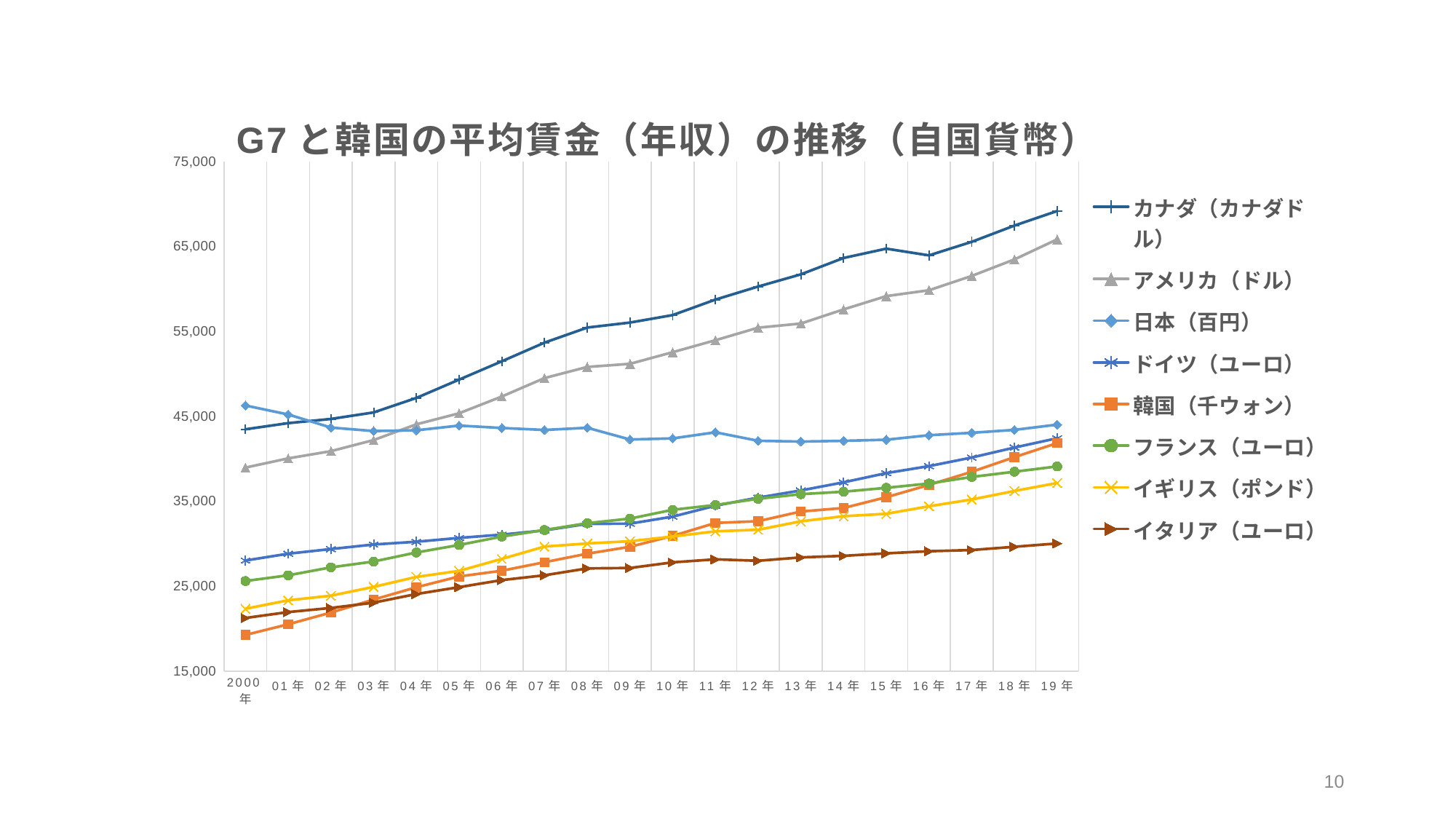

#

### Chart: G7と韓国の平均賃金（年収）の推移（自国貨幣）

| Category | カナダ（カナダドル） | アメリカ（ドル） | 日本（百円） | ドイツ（ユーロ） | 韓国（千ウォン） | フランス（ユーロ） | イギリス（ポンド） | イタリア（ユーロ） |
|---|---|---|---|---|---|---|---|---|
| 2000年 | 43474.893134436 | 38964.2447580121 | 46278.4494284869 | 28022.6590110958 | 19257.490796505 | 25609.2122744042 | 22343.0000263234 | 21258.6247360429 |
| 01年 | 44199.038688698 | 40048.5549108827 | 45214.3638541402 | 28825.629116796 | 20514.6284721442 | 26280.0309910777 | 23337.1018997847 | 21953.4362348883 |
| 02年 | 44687.5306357105 | 40896.0539127083 | 43678.4821183955 | 29372.6467043362 | 21896.0164672221 | 27217.3700477892 | 23880.6114526207 | 22438.729027905 |
| 03年 | 45464.0118898708 | 42201.4264975619 | 43264.9660971007 | 29907.1420503139 | 23423.9085510662 | 27906.3531188138 | 24918.4948959 | 23062.1220011952 |
| 04年 | 47168.1287310341 | 44056.8946864841 | 43353.9605562706 | 30230.5431629732 | 24872.777159401 | 28968.4458991671 | 26090.0238215052 | 24079.1647915419 |
| 05年 | 49323.0025696843 | 45363.873256712 | 43907.6544267747 | 30683.6168934279 | 26149.6476719584 | 29853.5548982072 | 26799.1968641247 | 24889.3608260224 |
| 06年 | 51479.9650837675 | 47337.3840475208 | 43628.1024299337 | 31074.9886823368 | 26819.8327005499 | 30842.0424067071 | 28214.8223006575 | 25717.9659790741 |
| 07年 | 53676.7826343893 | 49504.8236303588 | 43391.3957407606 | 31567.6450745735 | 27825.1702073512 | 31613.0607382467 | 29666.3961562874 | 26282.860273015 |
| 08年 | 55456.6988275563 | 50818.5553435538 | 43649.4722416707 | 32337.2269167993 | 28825.624740797 | 32420.1836742037 | 30028.14810158 | 27093.773064108 |
| 09年 | 56040.9636623721 | 51182.3133706203 | 42267.6223395551 | 32366.0239546268 | 29642.7608429624 | 32956.7063696164 | 30291.9791419043 | 27144.1654949737 |
| 10年 | 56920.7623164434 | 52554.9927085618 | 42401.9332254613 | 33190.7013678574 | 30921.1537379494 | 33993.0083257517 | 30851.4435870255 | 27809.3251298418 |
| 11年 | 58745.185384416 | 53961.0474001171 | 43120.3252921863 | 34475.8448731374 | 32442.4960969744 | 34562.3791499521 | 31463.3014666332 | 28162.9986547227 |
| 12年 | 60283.6936245278 | 55441.1928378293 | 42119.5596004225 | 35429.3916349528 | 32650.4050513117 | 35290.4044748689 | 31645.933051806 | 27989.8324866154 |
| 13年 | 61715.5152752648 | 55925.4840937499 | 42027.8858464625 | 36271.9535197609 | 33793.2995165113 | 35834.60215447 | 32635.6221862391 | 28390.3146779216 |
| 14年 | 63642.7561999982 | 57591.5625257479 | 42113.9753850118 | 37227.2981579945 | 34204.99935472 | 36123.7872089322 | 33239.6081163031 | 28570.4993034281 |
| 15年 | 64740.2717620112 | 59154.4782968316 | 42243.3523301864 | 38309.2970188076 | 35475.1210186738 | 36580.1346694003 | 33521.1743897006 | 28866.2110796553 |
| 16年 | 63953.2093781204 | 59846.6878818409 | 42774.5134067895 | 39137.0546490666 | 36923.3908312167 | 37091.0570429458 | 34409.3949547849 | 29114.5951798861 |
| 17年 | 65546.0587215548 | 61536.1511074598 | 43057.8158958312 | 40150.9960815741 | 38469.8209622522 | 37860.4299395464 | 35210.8537892608 | 29255.8415065354 |
| 18年 | 67462.9858736526 | 63475.2860650917 | 43404.7319133745 | 41320.8494648969 | 40194.7488652413 | 38476.806835813 | 36209.6490428374 | 29641.6430040246 |
| 19年 | 69174.8610535086 | 65835.5776448653 | 44022.2829370293 | 42421.2790833511 | 41847.6052768811 | 39099.2612706617 | 37154.1799444595 | 30028.2636725037 |
10